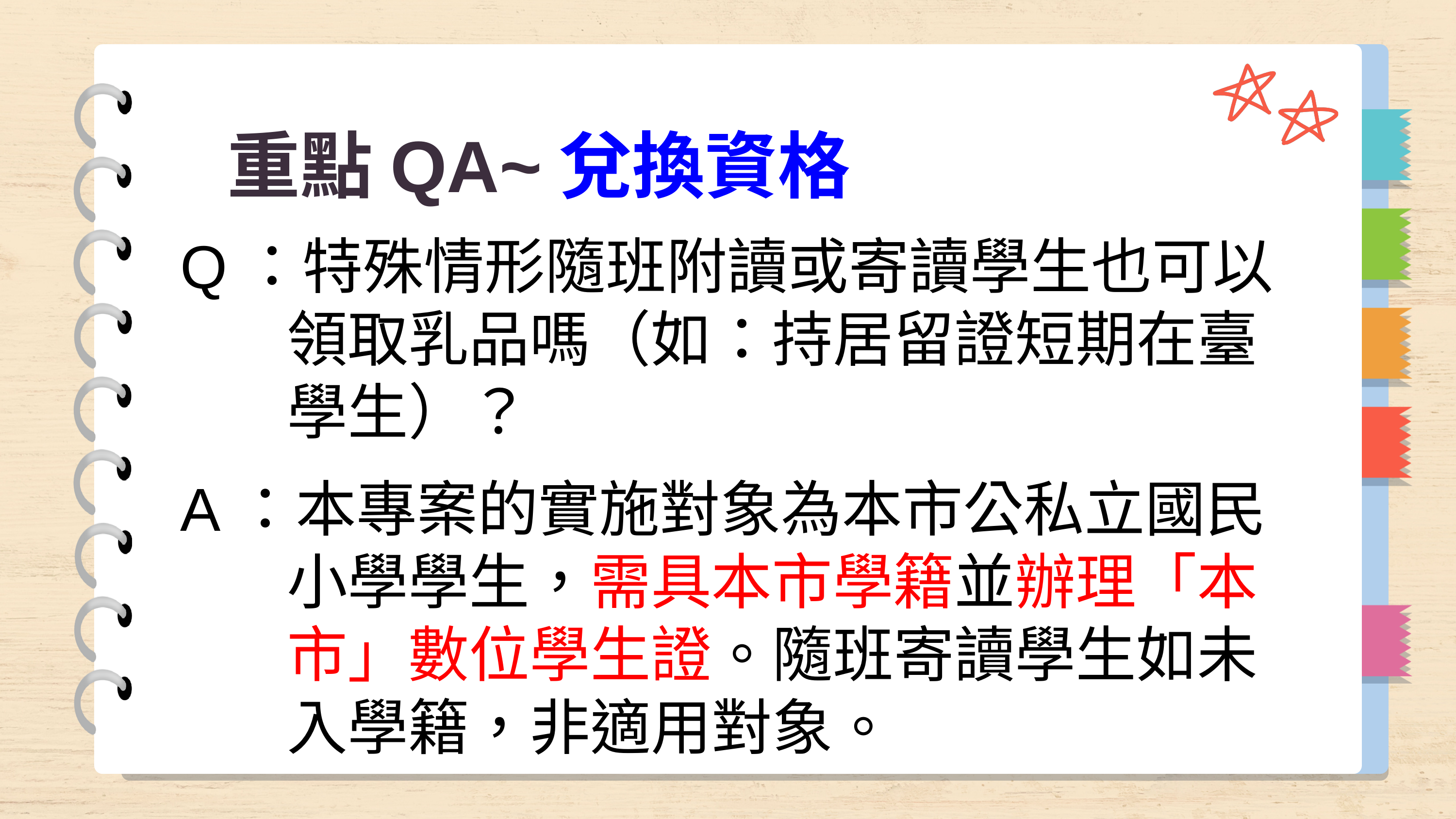

重點QA~兌換資格
Q：特殊情形隨班附讀或寄讀學生也可以領取乳品嗎（如：持居留證短期在臺學生）？
A：本專案的實施對象為本市公私立國民小學學生，需具本市學籍並辦理「本市」數位學生證。隨班寄讀學生如未入學籍，非適用對象。